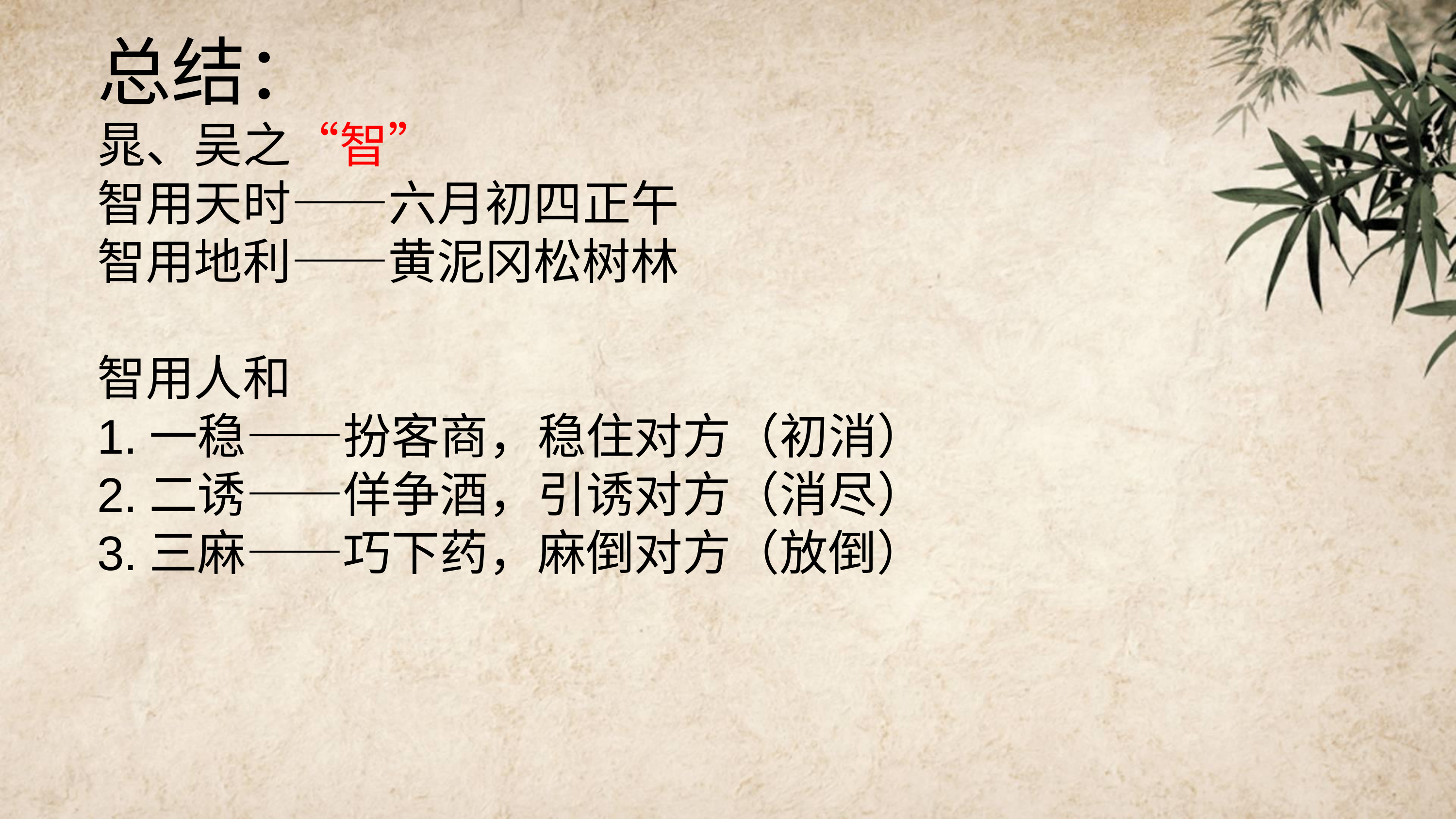

总结：
晁、吴之“智”
智用天时——六月初四正午
智用地利——黄泥冈松树林

智用人和
1.一稳——扮客商，稳住对方（初消）
2.二诱——佯争酒，引诱对方（消尽）
3.三麻——巧下药，麻倒对方（放倒）